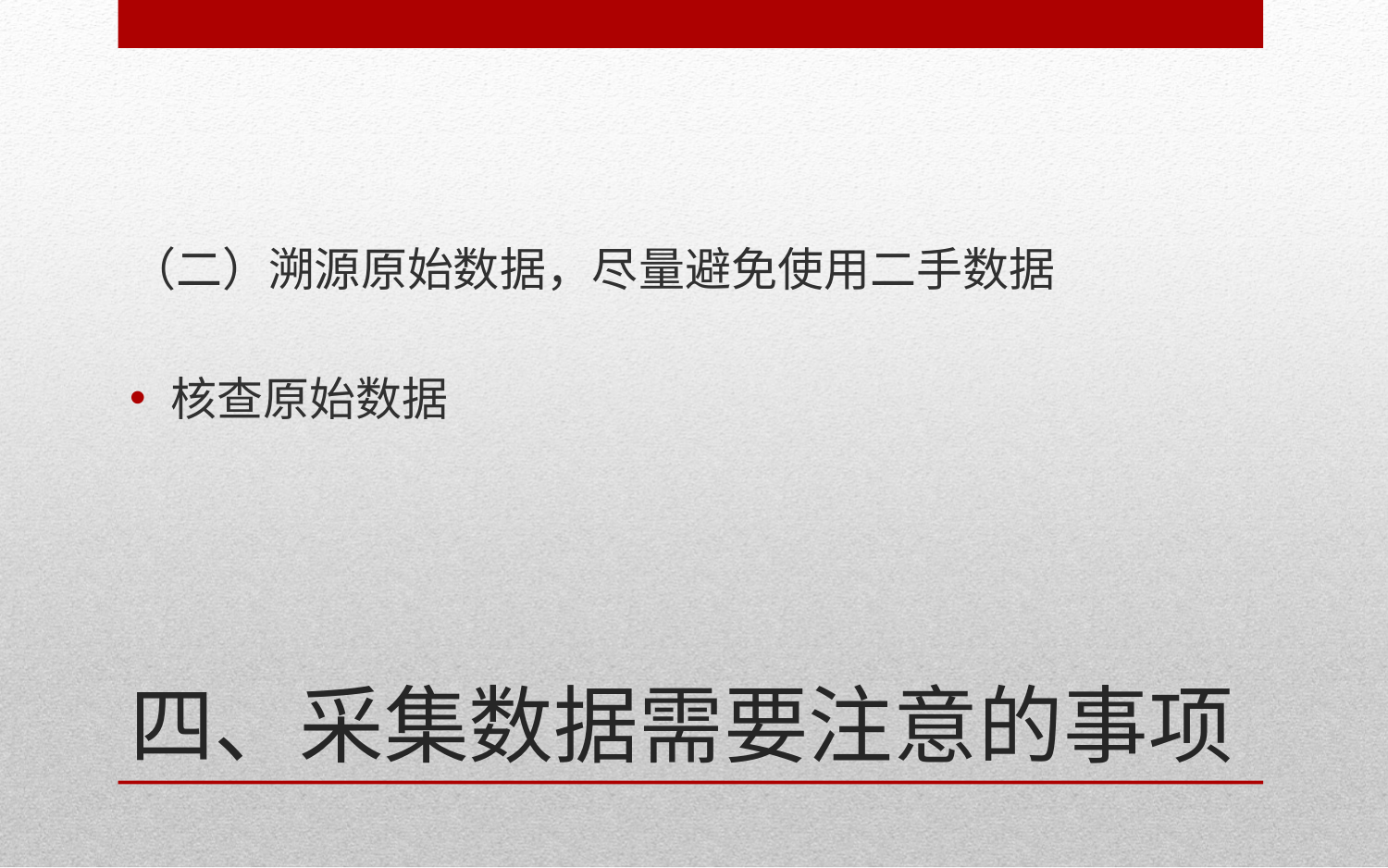

（二）溯源原始数据，尽量避免使用二手数据

核查原始数据
# 四、采集数据需要注意的事项